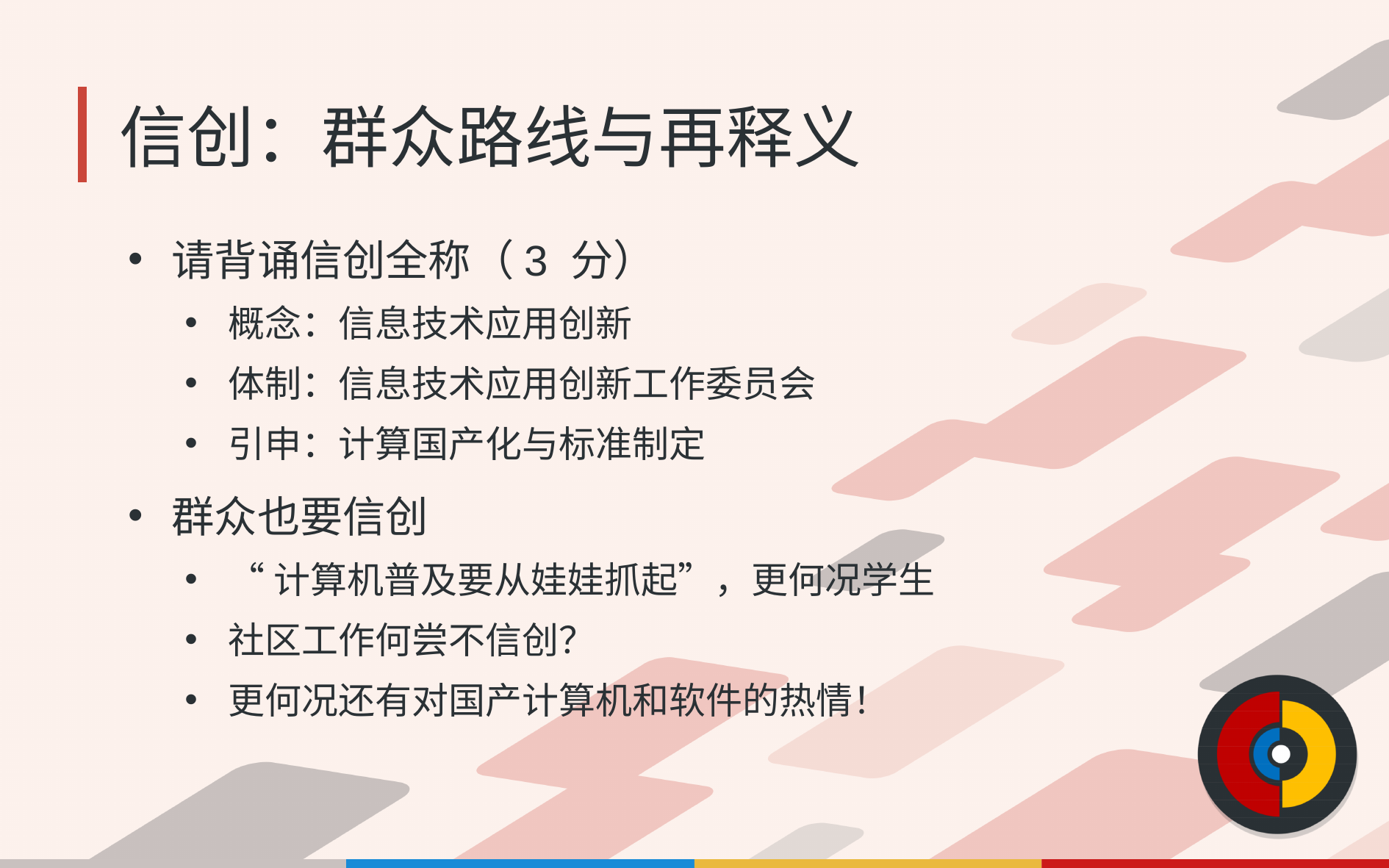

# 信创：群众路线与再释义
请背诵信创全称（3 分）
概念：信息技术应用创新
体制：信息技术应用创新工作委员会
引申：计算国产化与标准制定
群众也要信创
“计算机普及要从娃娃抓起”，更何况学生
社区工作何尝不信创？
更何况还有对国产计算机和软件的热情！